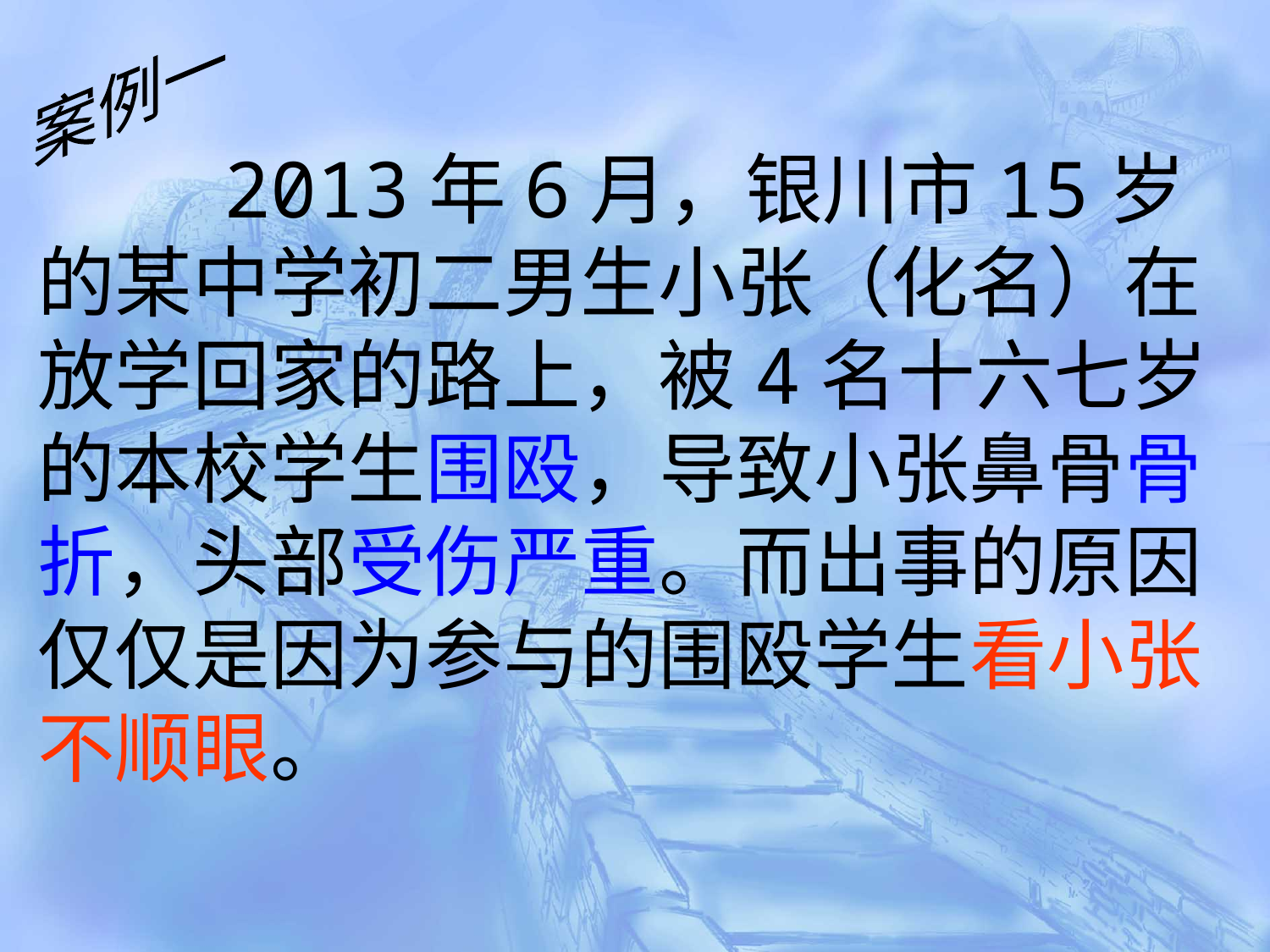

案例一
    2013年6月，银川市15岁的某中学初二男生小张（化名）在放学回家的路上，被4名十六七岁的本校学生围殴，导致小张鼻骨骨折，头部受伤严重。而出事的原因仅仅是因为参与的围殴学生看小张不顺眼。